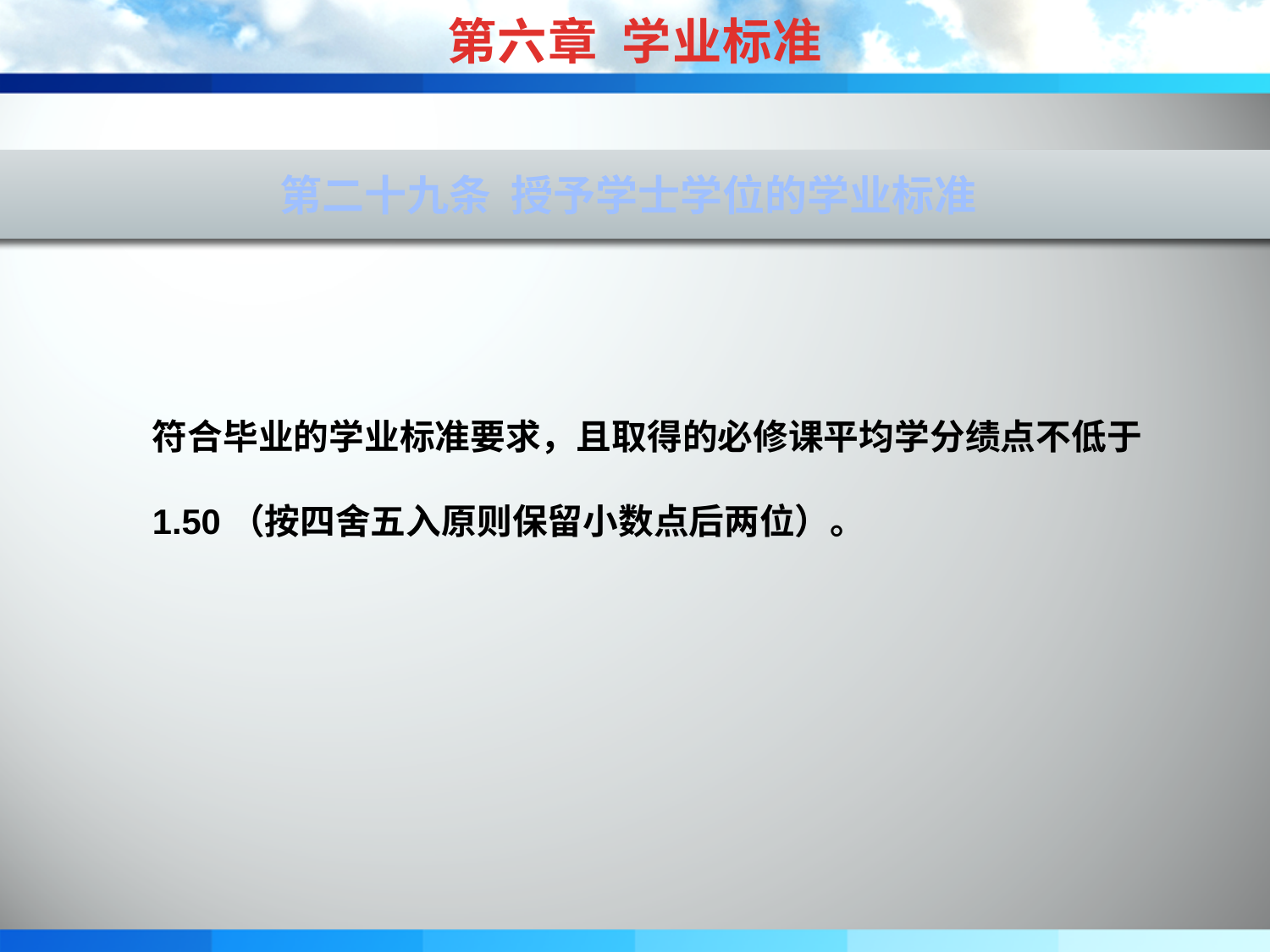

第六章  学业标准

第二十九条  授予学士学位的学业标准

第二十八条  结业的学业标准
符合毕业的学业标准要求，且取得的必修课平均学分绩点不低于1.50（按四舍五入原则保留小数点后两位）。